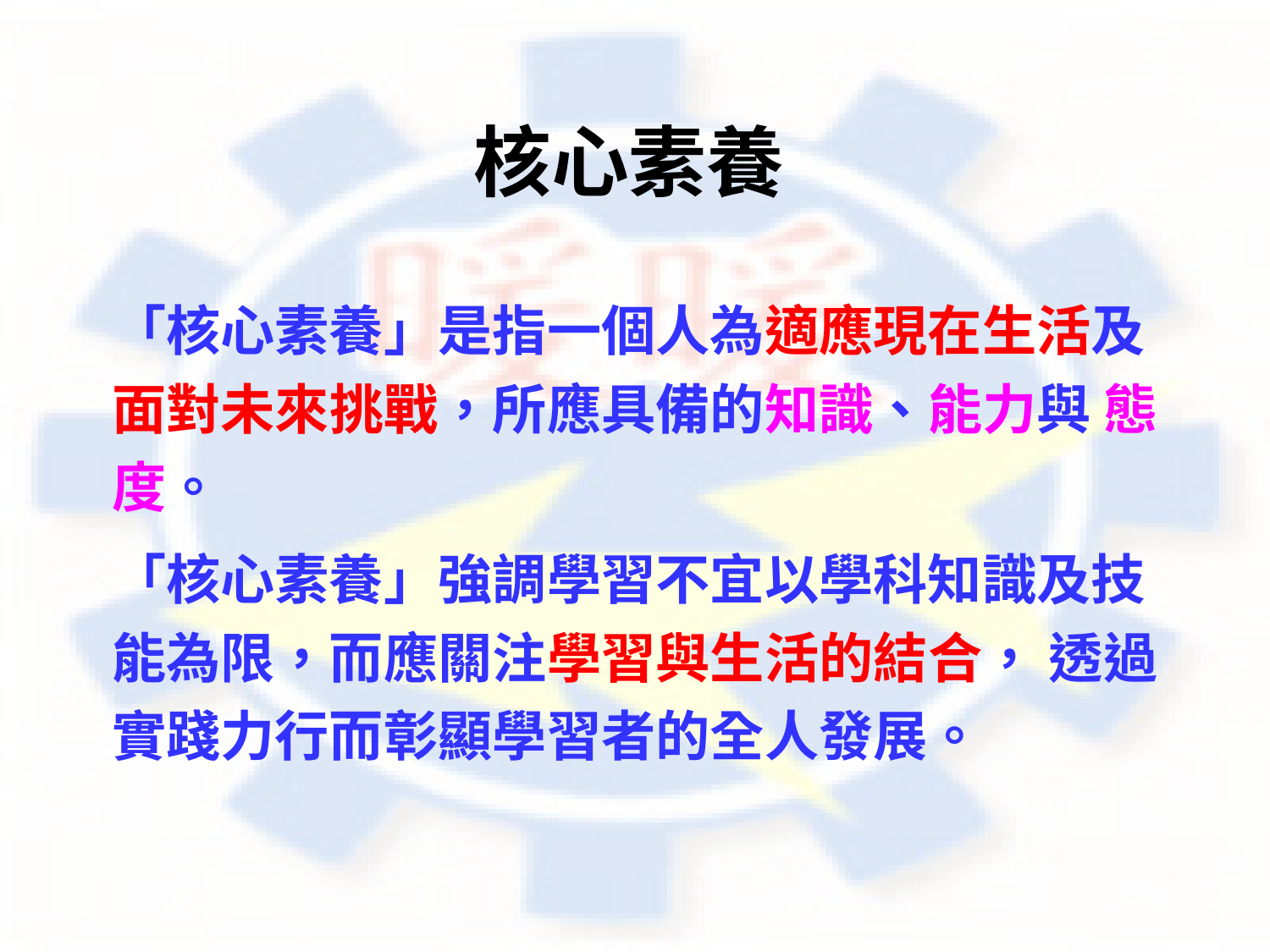

# 核心素養
「核心素養」是指一個人為適應現在生活及面對未來挑戰，所應具備的知識、能力與 態度。
「核心素養」強調學習不宜以學科知識及技能為限，而應關注學習與生活的結合， 透過實踐力行而彰顯學習者的全人發展。